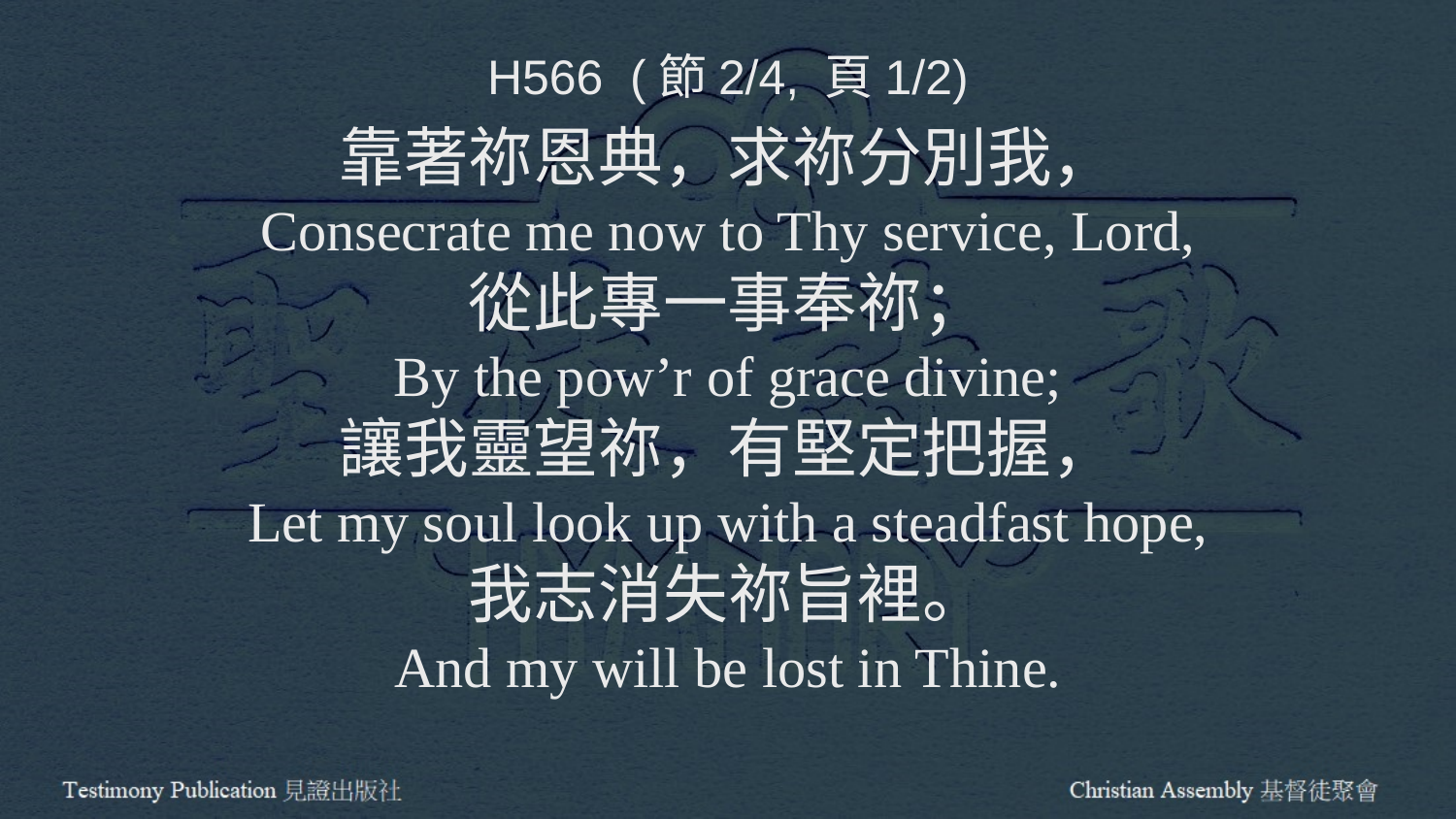

H566  (節2/4, 頁1/2)
靠著祢恩典，求祢分別我，
Consecrate me now to Thy service, Lord,
從此專一事奉祢；
By the pow’r of grace divine;
讓我靈望祢，有堅定把握，
Let my soul look up with a steadfast hope,
我志消失祢旨裡。
And my will be lost in Thine.